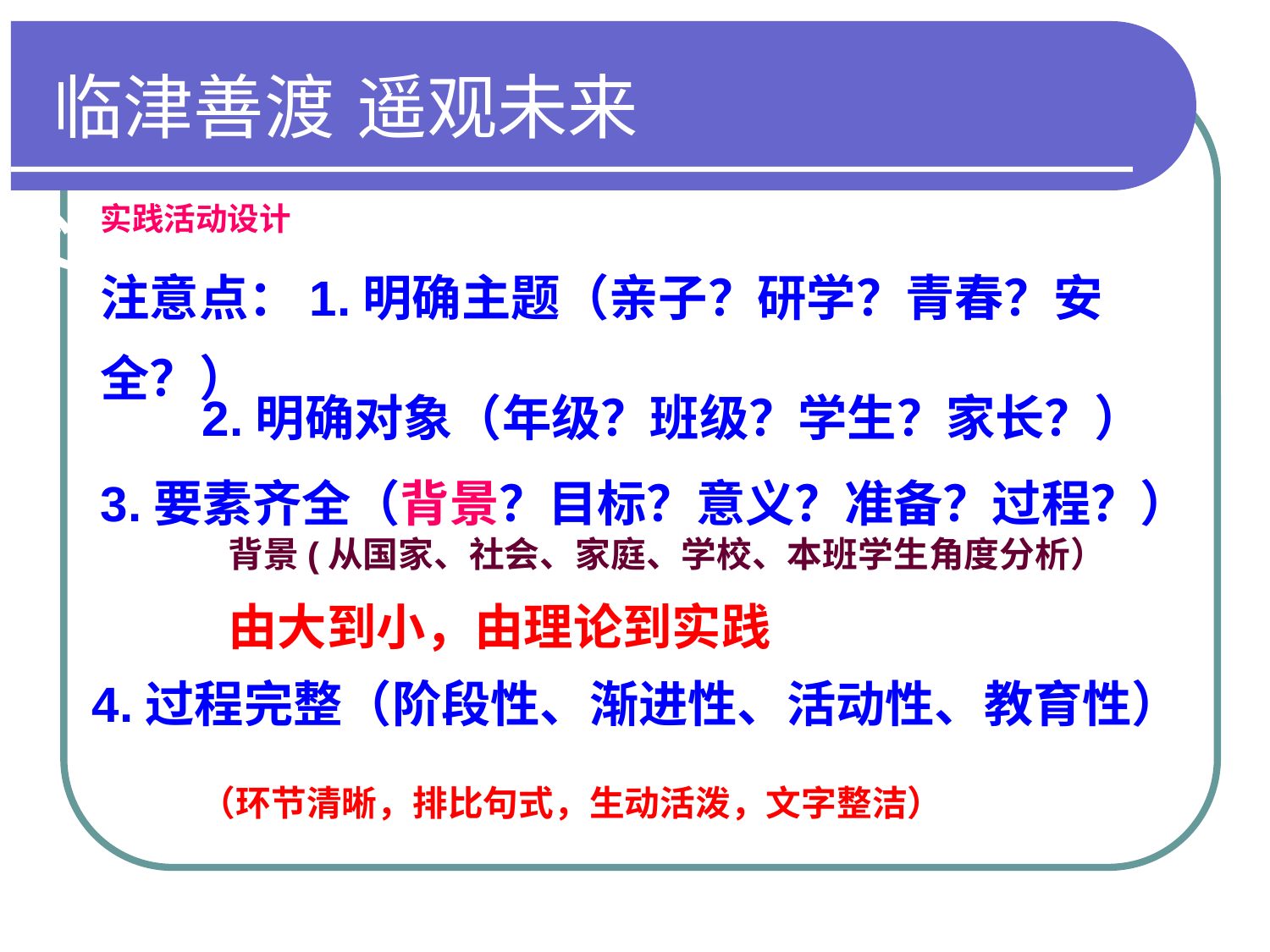

父母成长营（第一讲）走进初中生世界
实践活动设计
注意点：1.明确主题（亲子？研学？青春？安全？）
        2.明确对象（年级？班级？学生？家长？）
3.要素齐全（背景？目标？意义？准备？过程？）
背景(从国家、社会、家庭、学校、本班学生角度分析）
由大到小，由理论到实践
4.过程完整（阶段性、渐进性、活动性、教育性）
（环节清晰，排比句式，生动活泼，文字整洁）